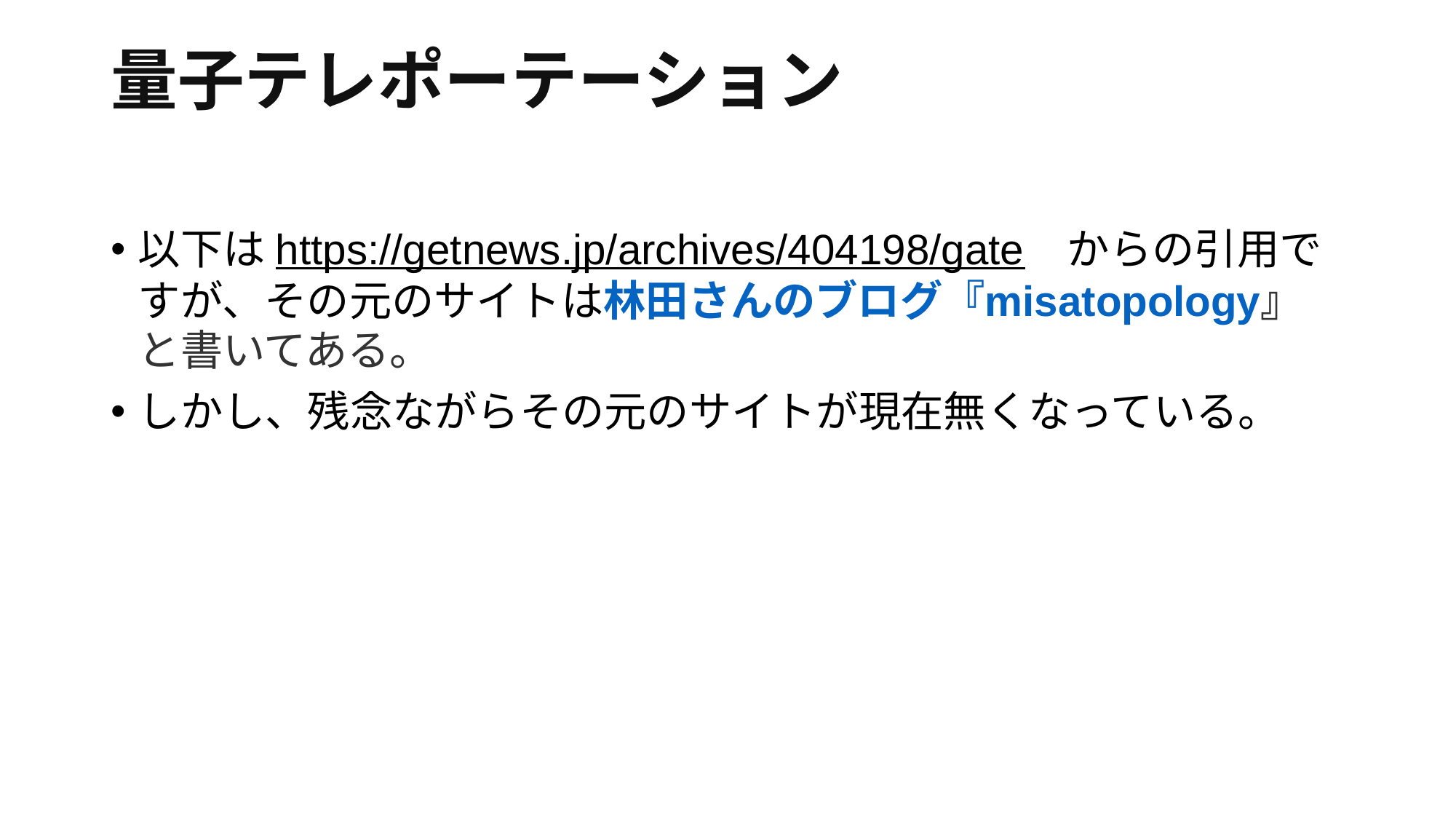

# 量子テレポーテーション
以下はhttps://getnews.jp/archives/404198/gate　からの引用ですが、その元のサイトは林田さんのブログ『misatopology』と書いてある。
しかし、残念ながらその元のサイトが現在無くなっている。